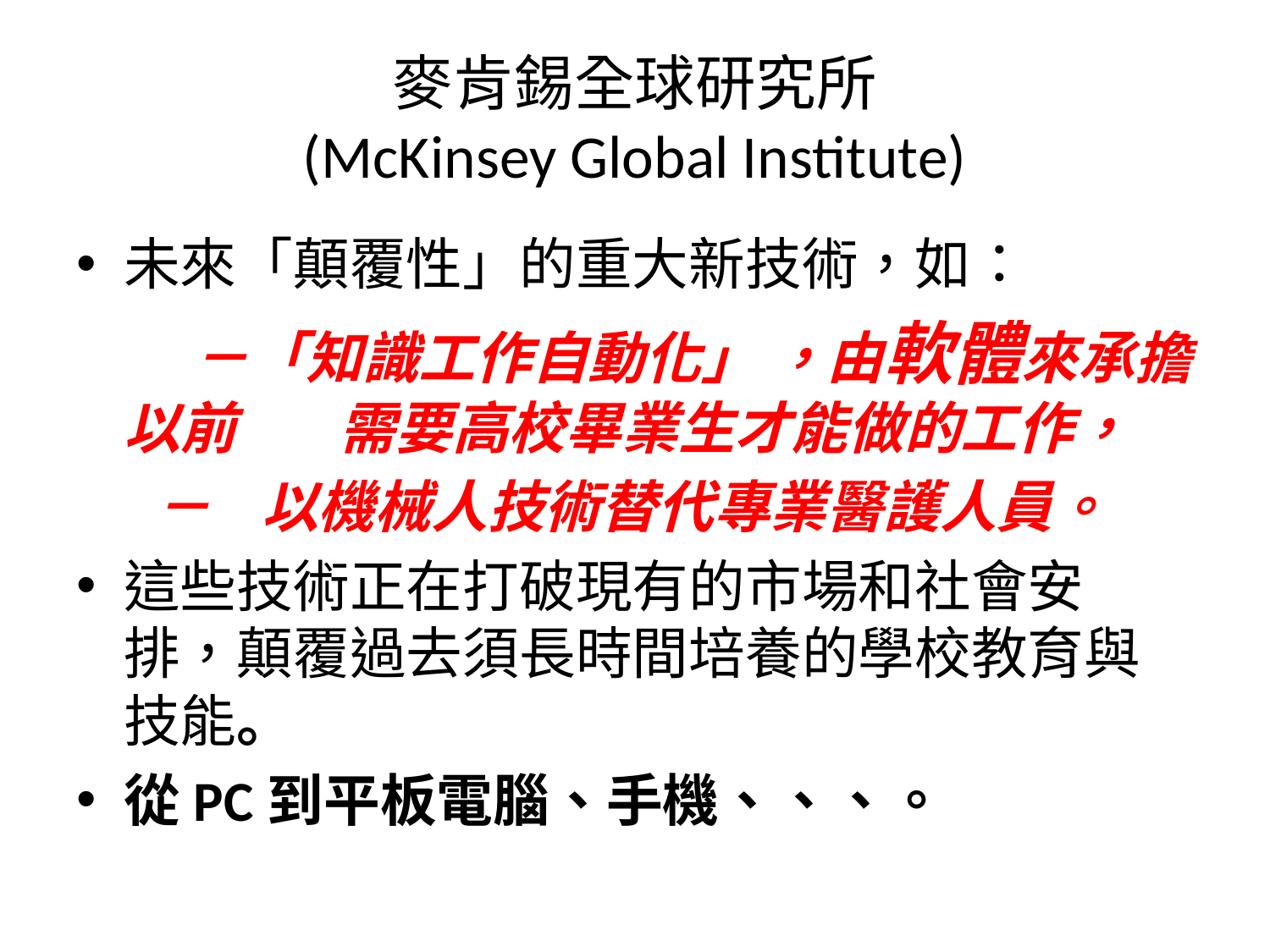

# 麥肯錫全球研究所 (McKinsey Global Institute)
未來「顛覆性」的重大新技術，如：
        －「知識工作自動化」 ，由軟體來承擔以前        需要高校畢業生才能做的工作，
     －    以機械人技術替代專業醫護人員。
這些技術正在打破現有的市場和社會安排，顛覆過去須長時間培養的學校教育與技能。
從PC到平板電腦、手機、、、。